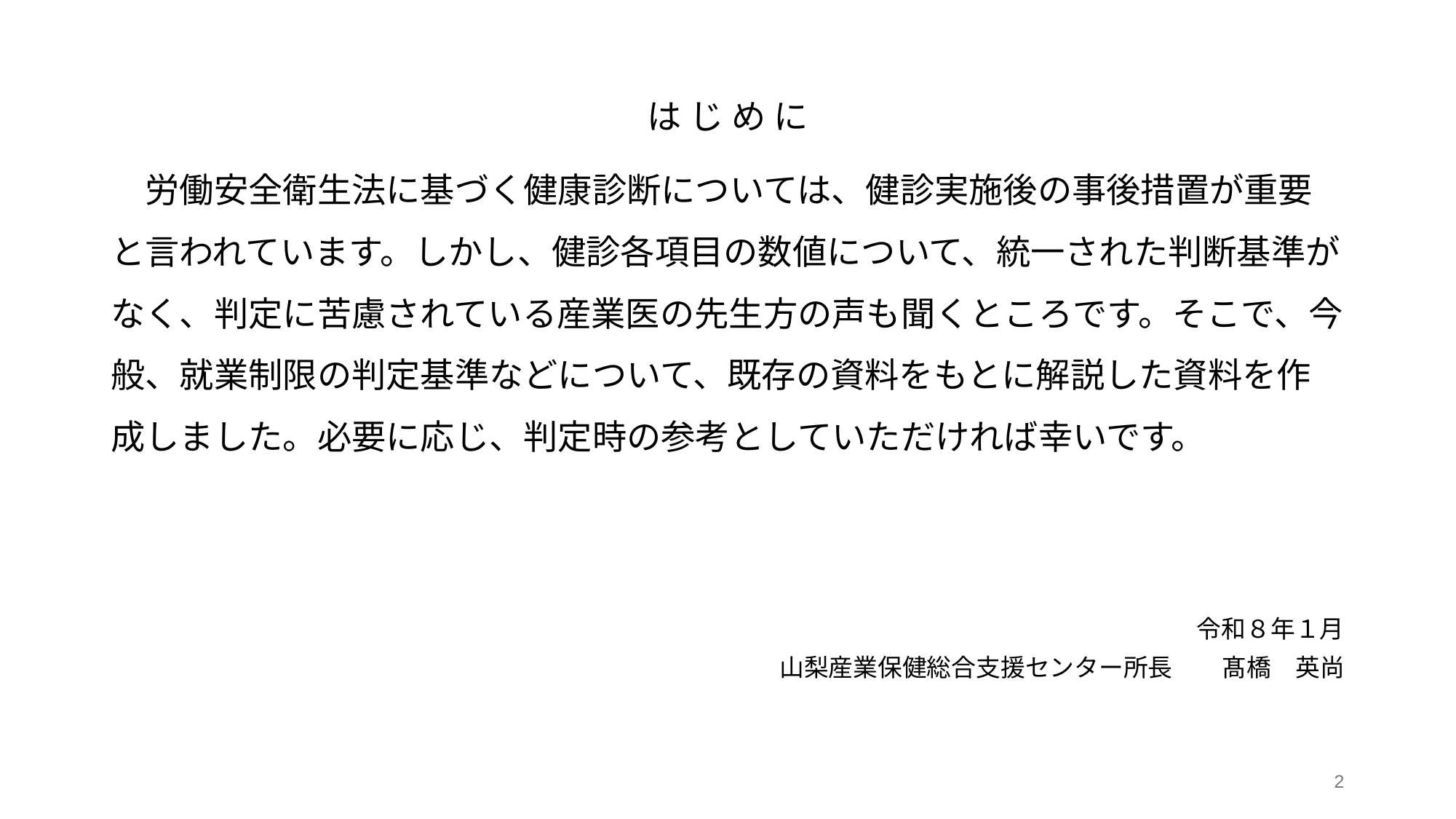

は じ め に
　労働安全衛生法に基づく健康診断については、健診実施後の事後措置が重要と言われています。しかし、健診各項目の数値について、統一された判断基準がなく、判定に苦慮されている産業医の先生方の声も聞くところです。そこで、今般、就業制限の判定基準などについて、既存の資料をもとに解説した資料を作成しました。必要に応じ、判定時の参考としていただければ幸いです。

令和８年１月
山梨産業保健総合支援センター所長　　髙橋　英尚
2